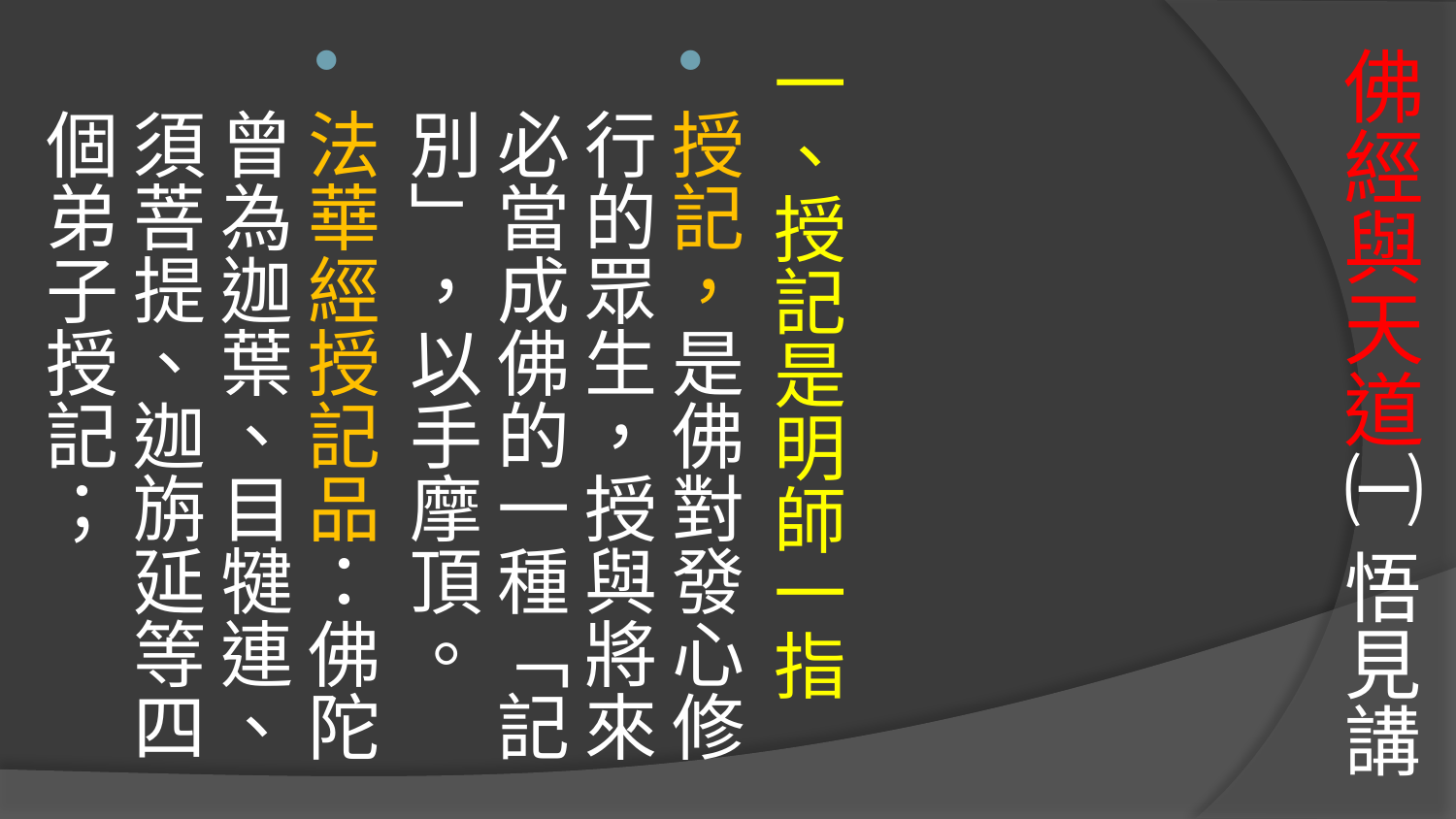

一、授記是明師一指
授記，是佛對發心修行的眾生，授與將來必當成佛的一種「記別」，以手摩頂。
法華經授記品：佛陀曾為迦葉、目犍連、須菩提、迦旃延等四個弟子授記；
# 佛經與天道㈠ 悟見講